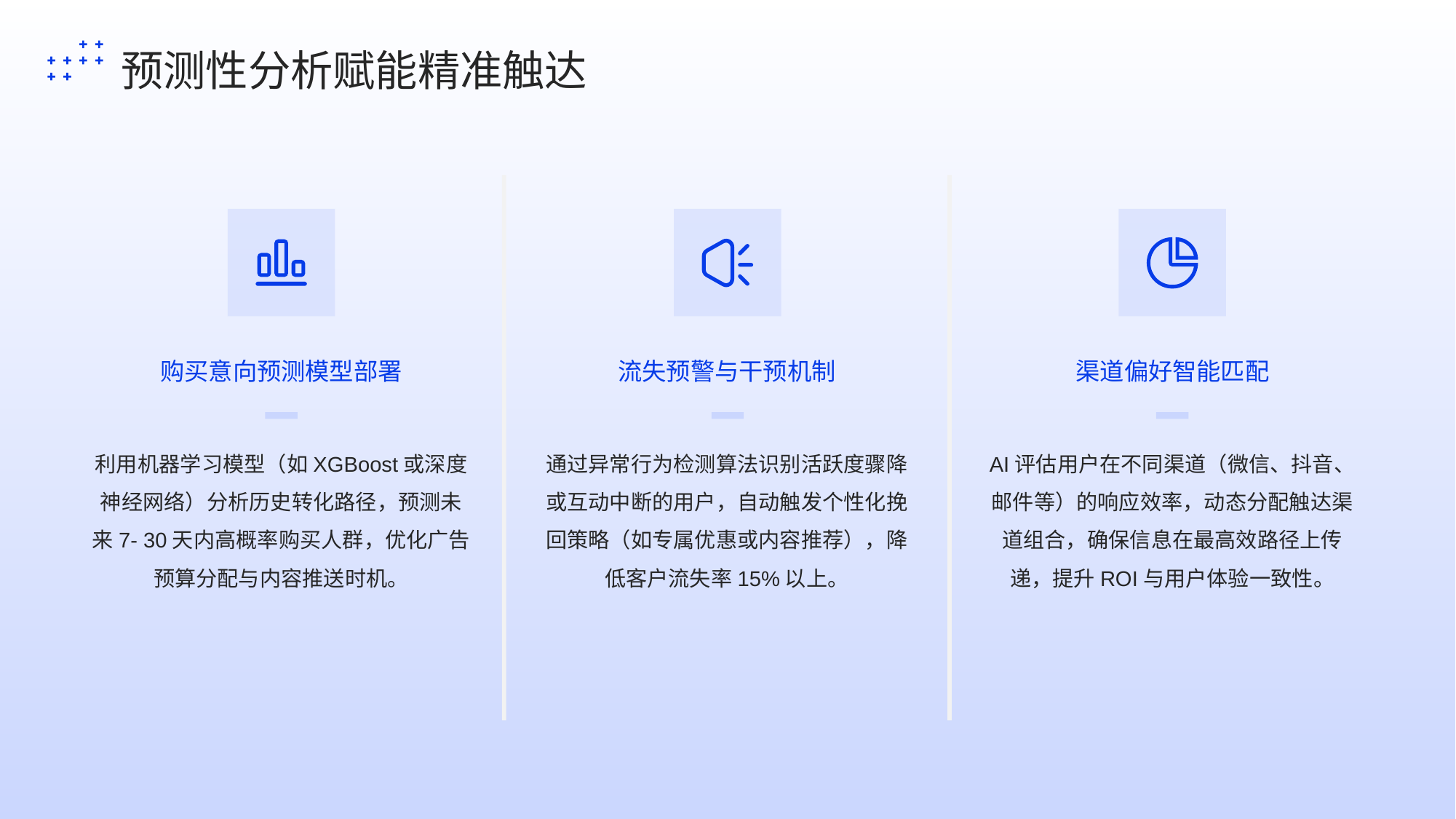

预测性分析赋能精准触达

购买意向预测模型部署
流失预警与干预机制
渠道偏好智能匹配

利用机器学习模型（如XGBoost或深度神经网络）分析历史转化路径，预测未来7- 30天内高概率购买人群，优化广告预算分配与内容推送时机。
通过异常行为检测算法识别活跃度骤降或互动中断的用户，自动触发个性化挽回策略（如专属优惠或内容推荐），降低客户流失率15%以上。
AI评估用户在不同渠道（微信、抖音、邮件等）的响应效率，动态分配触达渠道组合，确保信息在最高效路径上传递，提升ROI与用户体验一致性。